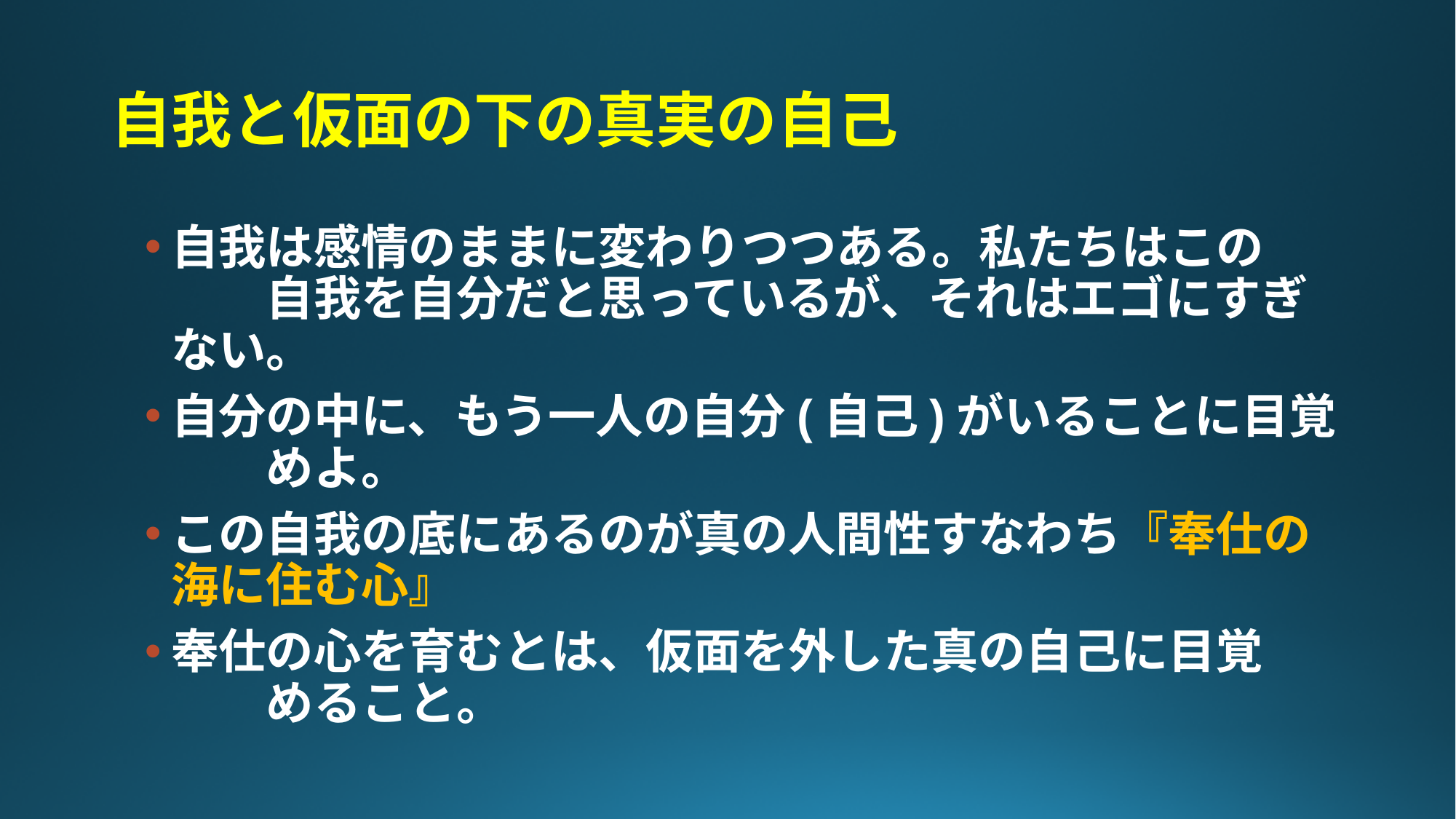

# 自我と仮面の下の真実の自己
自我は感情のままに変わりつつある。私たちはこの　　　自我を自分だと思っているが、それはエゴにすぎない。
自分の中に、もう一人の自分(自己)がいることに目覚　　めよ。
この自我の底にあるのが真の人間性すなわち『奉仕の海に住む心』
奉仕の心を育むとは、仮面を外した真の自己に目覚　　　めること。